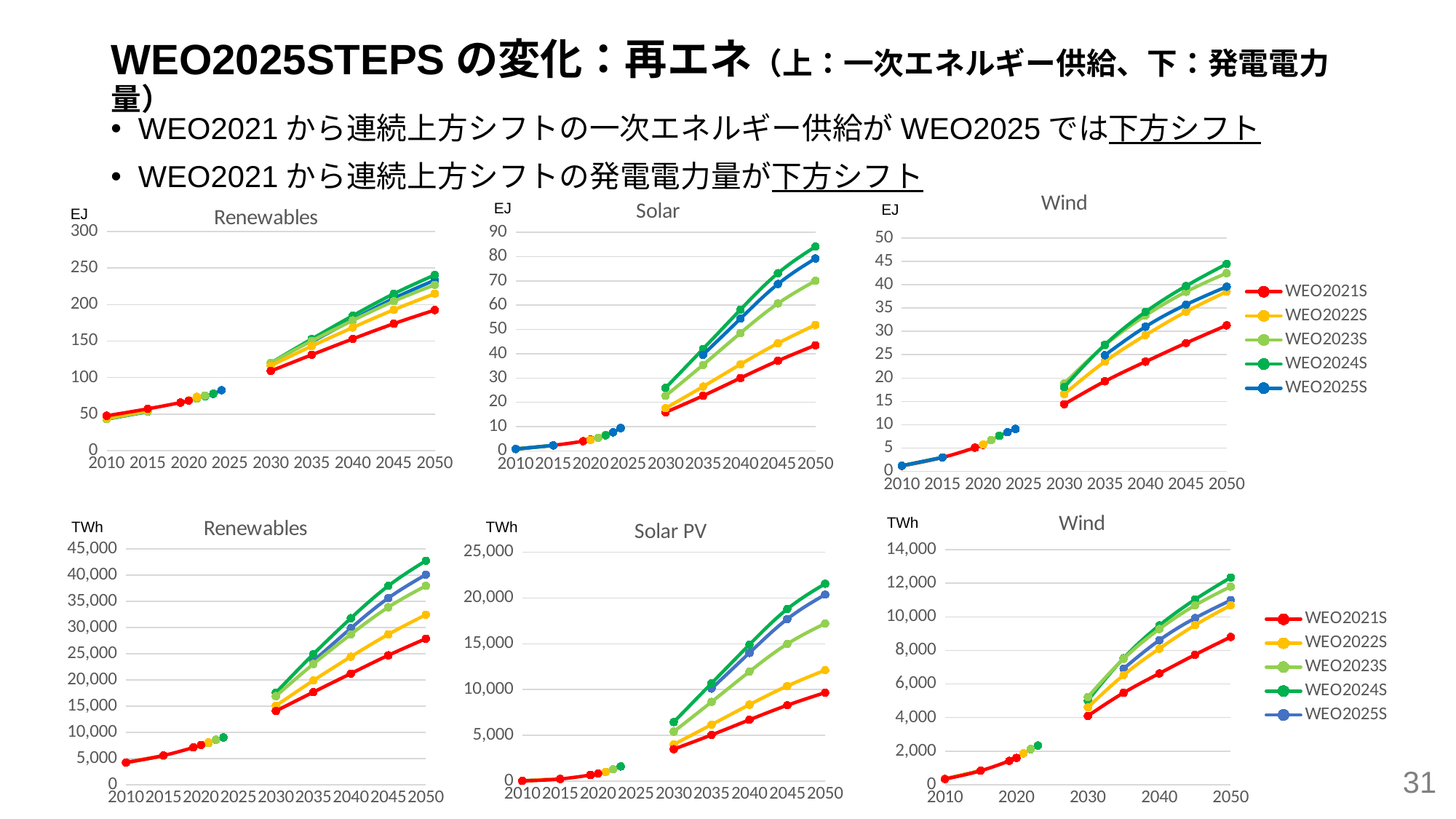

# WEO2025STEPSの変化：再エネ（上：一次エネルギー供給、下：発電電力量）
WEO2021から連続上方シフトの一次エネルギー供給がWEO2025では下方シフト
WEO2021から連続上方シフトの発電電力量が下方シフト

### Chart:

| Category | WEO2025S | WEO2024S | WEO2023S | WEO2022S | WEO2021S |
|---|---|---|---|---|---|

### Chart:

| Category | WEO2025S | WEO2024S | WEO2023S | WEO2022S | WEO2021S |
|---|---|---|---|---|---|
EJ
EJ

### Chart:

| Category | WEO2021S | WEO2022S | WEO2023S | WEO2024S | WEO2025S |
|---|---|---|---|---|---|
EJ

### Chart:

| Category | WEO2021S | WEO2022S | WEO2023S | WEO2024S | WEO2025S |
|---|---|---|---|---|---|

### Chart:

| Category | WEO2021S | WEO2022S | WEO2023S | WEO2024S | WEO2025S |
|---|---|---|---|---|---|

### Chart:

| Category | WEO2021S | WEO2022S | WEO2023S | WEO2024S | WEO2025S |
|---|---|---|---|---|---|
TWh
TWh
TWh
31